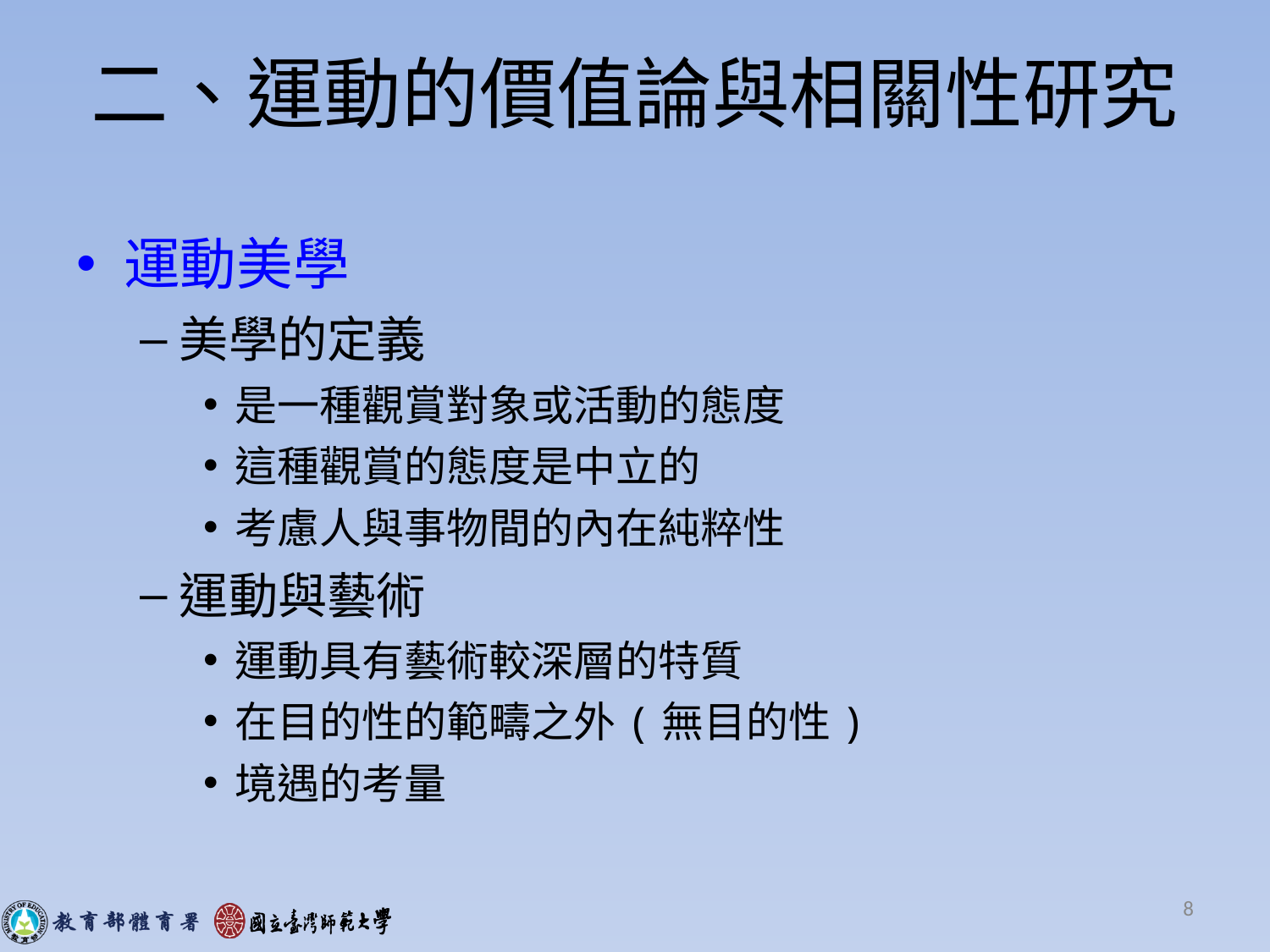

# 二、運動的價值論與相關性研究
運動美學
美學的定義
是一種觀賞對象或活動的態度
這種觀賞的態度是中立的
考慮人與事物間的內在純粹性
運動與藝術
運動具有藝術較深層的特質
在目的性的範疇之外(無目的性)
境遇的考量
8